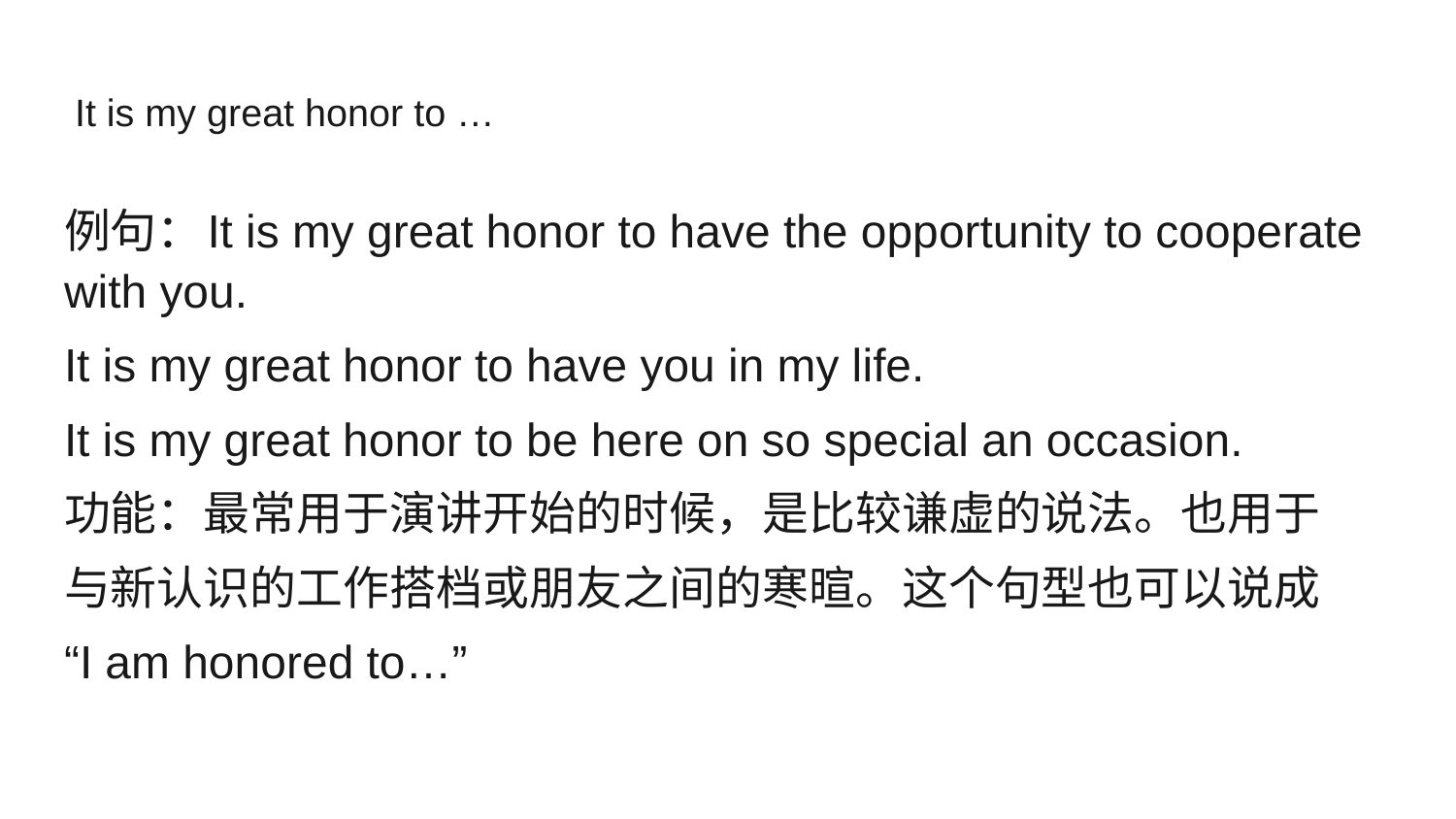

# It is my great honor to …
例句：It is my great honor to have the opportunity to cooperate with you.
It is my great honor to have you in my life.
It is my great honor to be here on so special an occasion.
功能：最常用于演讲开始的时候，是比较谦虚的说法。也用于
与新认识的工作搭档或朋友之间的寒暄。这个句型也可以说成
“I am honored to…”